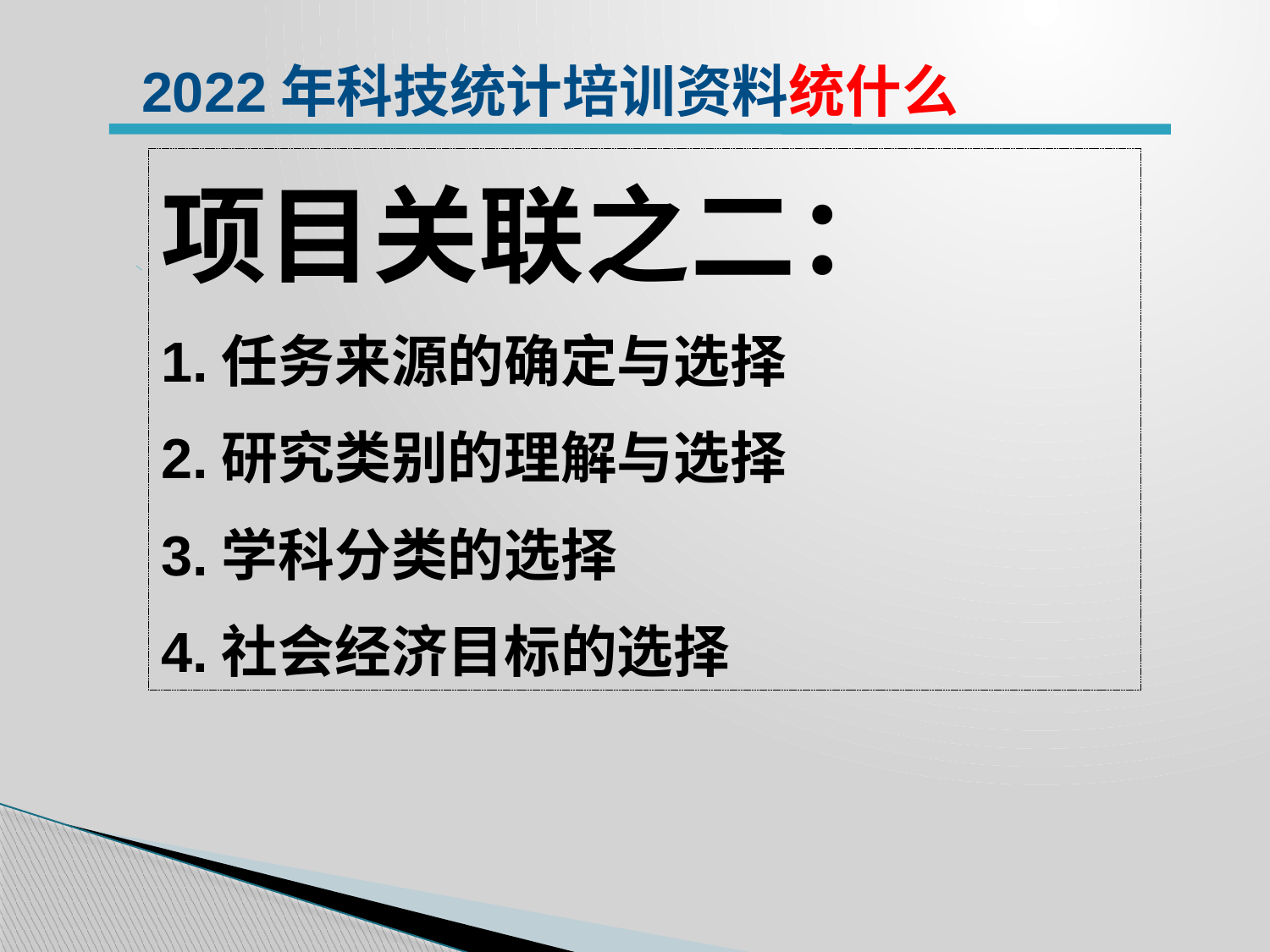

2022年科技统计培训资料统什么
项目关联之二：
1.任务来源的确定与选择
2.研究类别的理解与选择
3.学科分类的选择
4.社会经济目标的选择